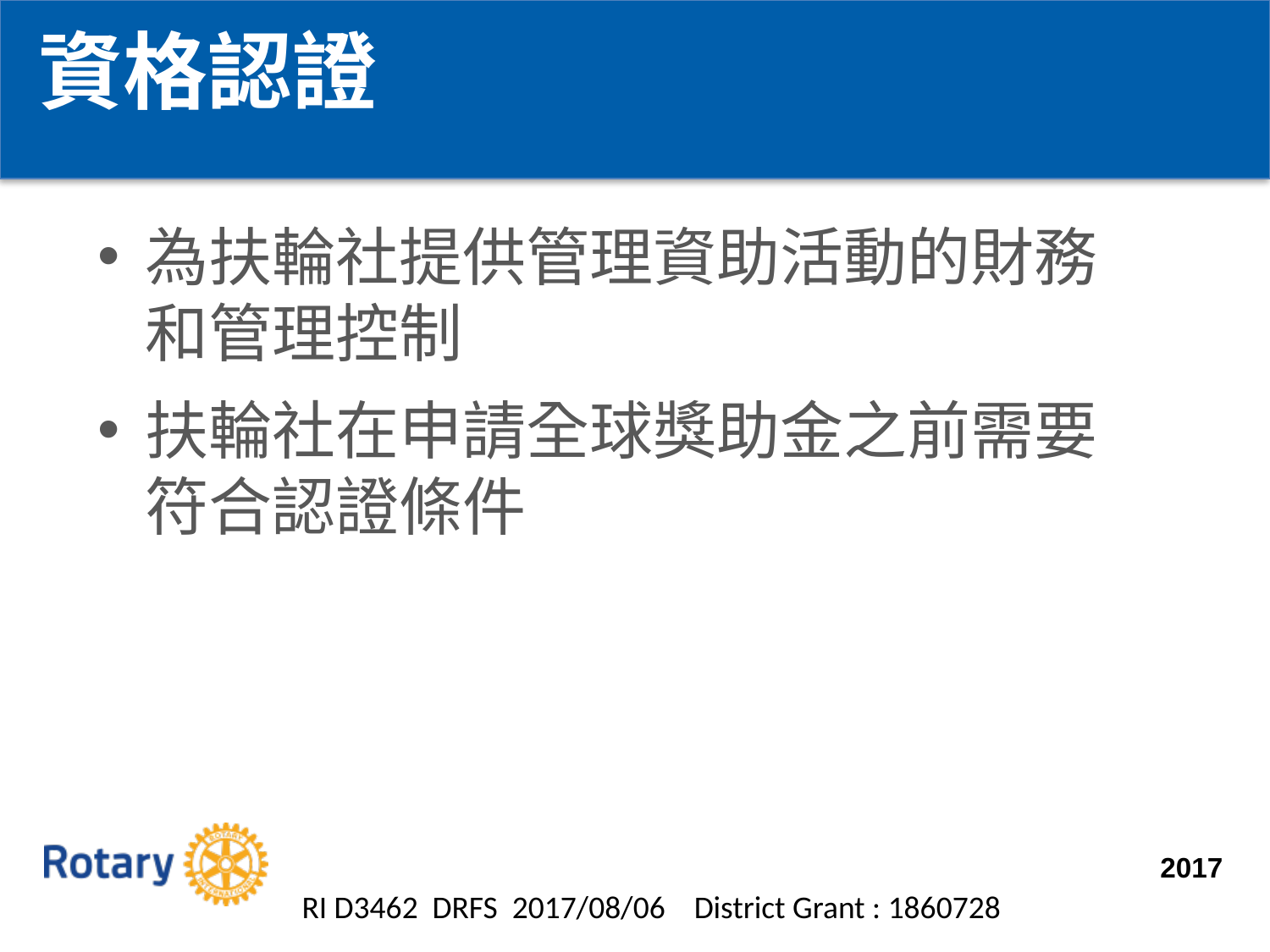

資格認證
為扶輪社提供管理資助活動的財務和管理控制
扶輪社在申請全球獎助金之前需要符合認證條件